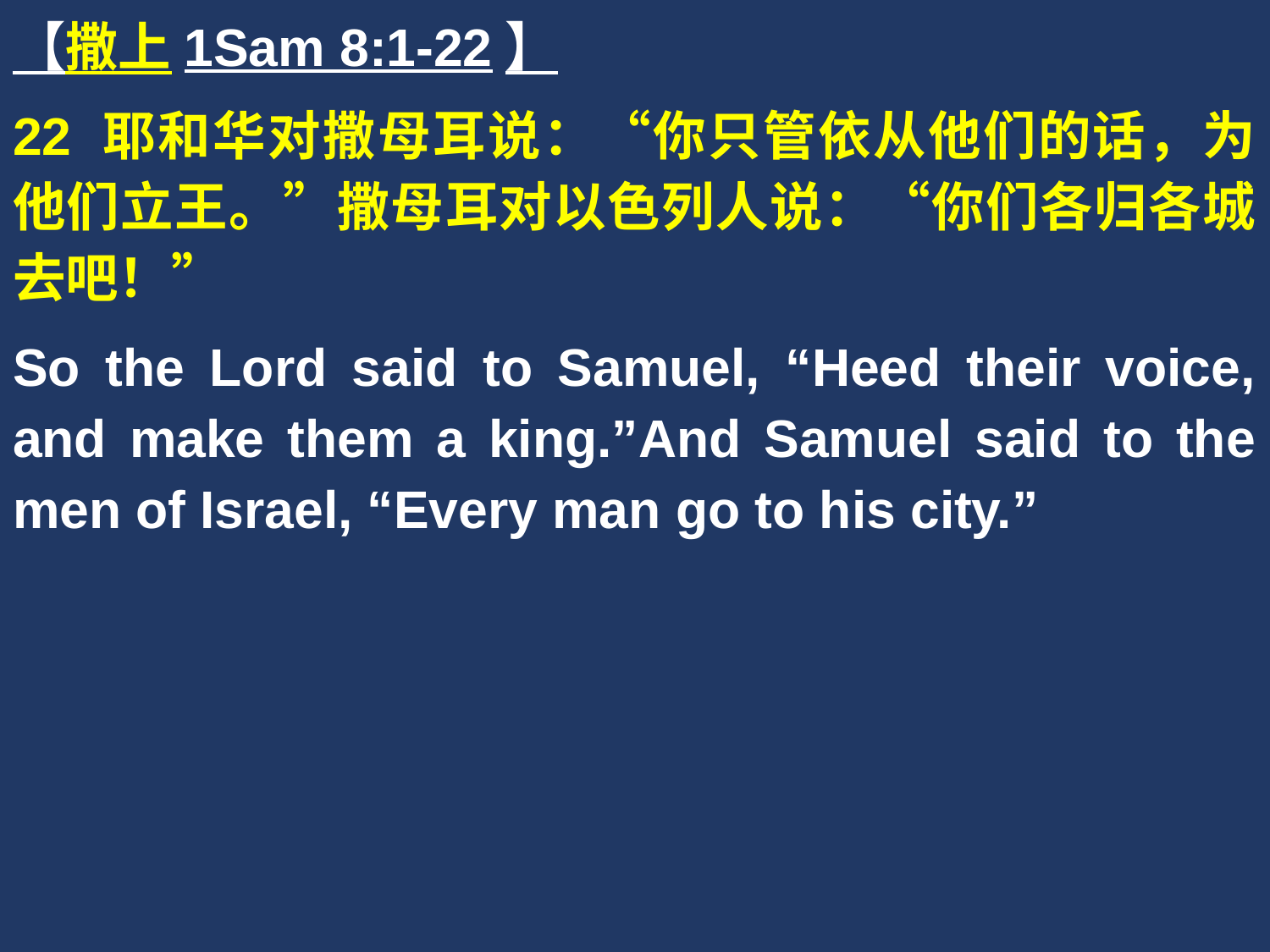

【撒上1Sam 8:1-22】
22 耶和华对撒母耳说：“你只管依从他们的话，为他们立王。”撒母耳对以色列人说：“你们各归各城去吧！”
So the Lord said to Samuel, “Heed their voice, and make them a king.”And Samuel said to the men of Israel, “Every man go to his city.”